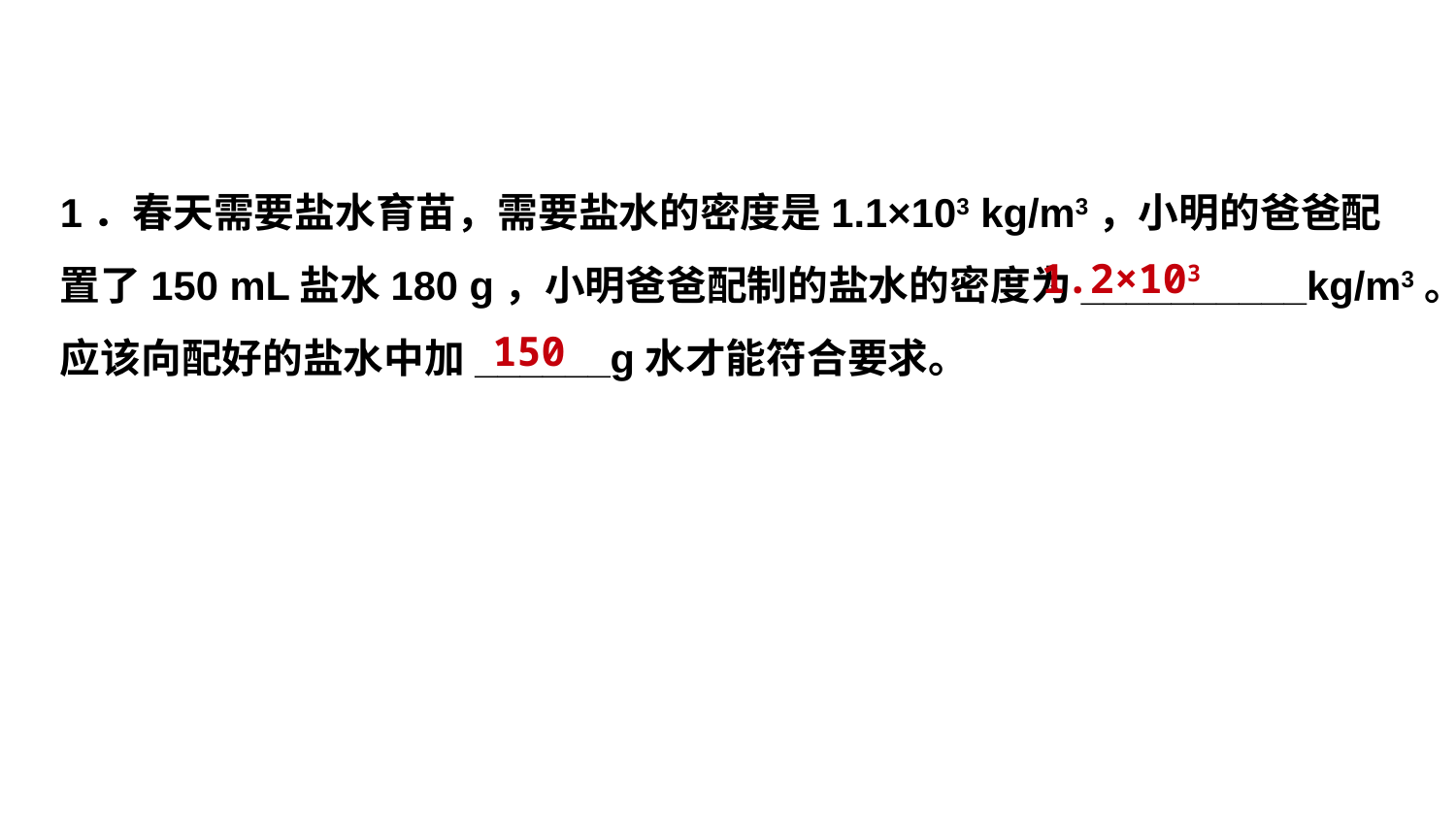

1．春天需要盐水育苗，需要盐水的密度是1.1×103 kg/m3，小明的爸爸配
置了150 mL盐水180 g，小明爸爸配制的盐水的密度为__________kg/m3。
应该向配好的盐水中加______g水才能符合要求。
 1.2×103
 150